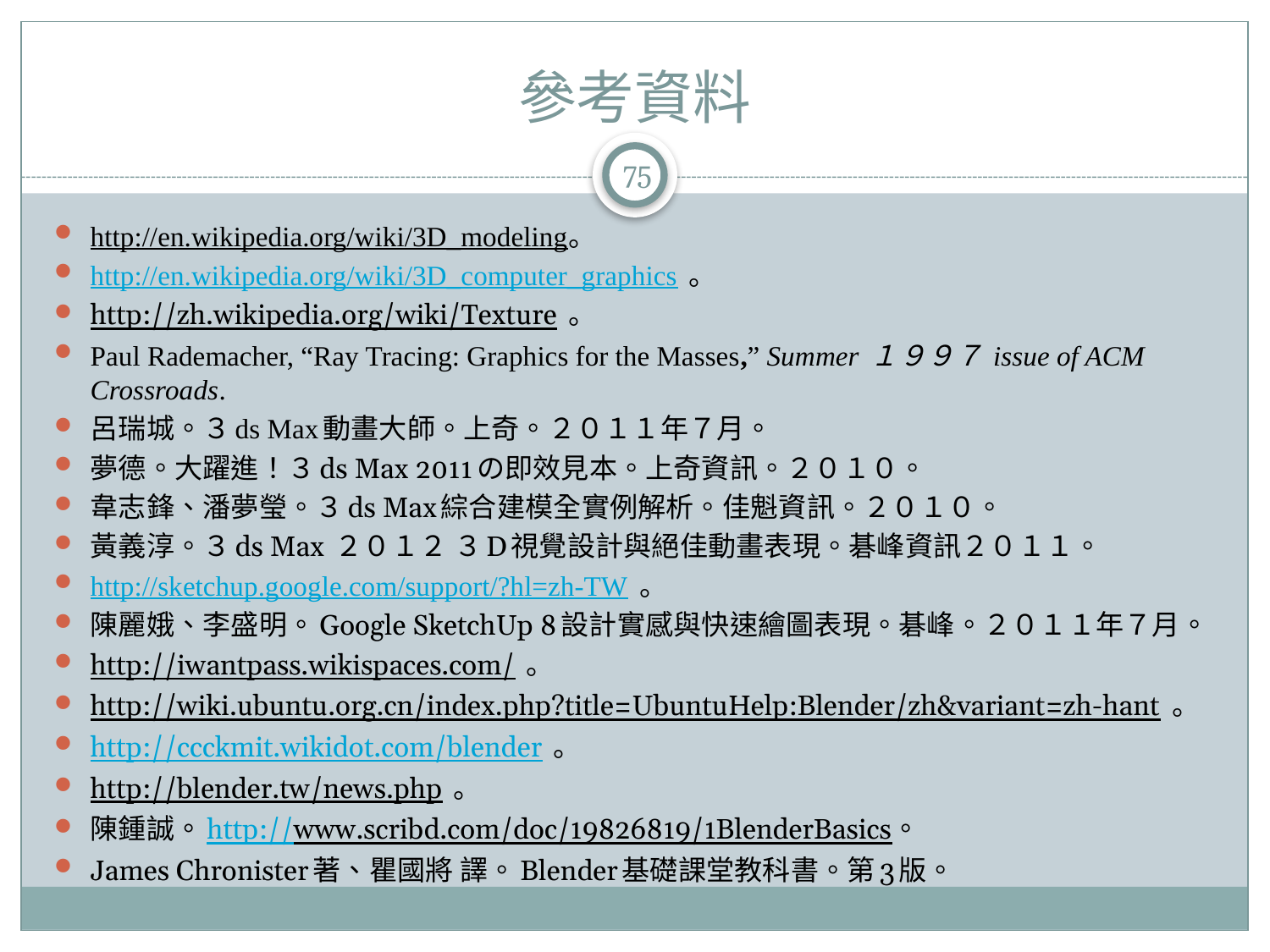

# 參考資料
75
http://en.wikipedia.org/wiki/3D_modeling。
http://en.wikipedia.org/wiki/3D_computer_graphics 。
http://zh.wikipedia.org/wiki/Texture 。
Paul Rademacher, “Ray Tracing: Graphics for the Masses,” Summer １９９７ issue of ACM Crossroads.
呂瑞城。３ds Max動畫大師。上奇。２０１１年７月。
夢德。大躍進！３ds Max 2011の即效見本。上奇資訊。２０１０。
韋志鋒、潘夢瑩。３ds Max綜合建模全實例解析。佳魁資訊。２０１０。
黃義淳。３ds Max ２０１２ ３D視覺設計與絕佳動畫表現。碁峰資訊２０１１。
http://sketchup.google.com/support/?hl=zh-TW 。
陳麗娥、李盛明。Google SketchUp 8設計實感與快速繪圖表現。碁峰。２０１１年７月。
http://iwantpass.wikispaces.com/ 。
http://wiki.ubuntu.org.cn/index.php?title=UbuntuHelp:Blender/zh&variant=zh-hant 。
http://ccckmit.wikidot.com/blender 。
http://blender.tw/news.php 。
陳鍾誠。http://www.scribd.com/doc/19826819/1BlenderBasics。
James Chronister著、瞿國將 譯。Blender基礎課堂教科書。第3版。